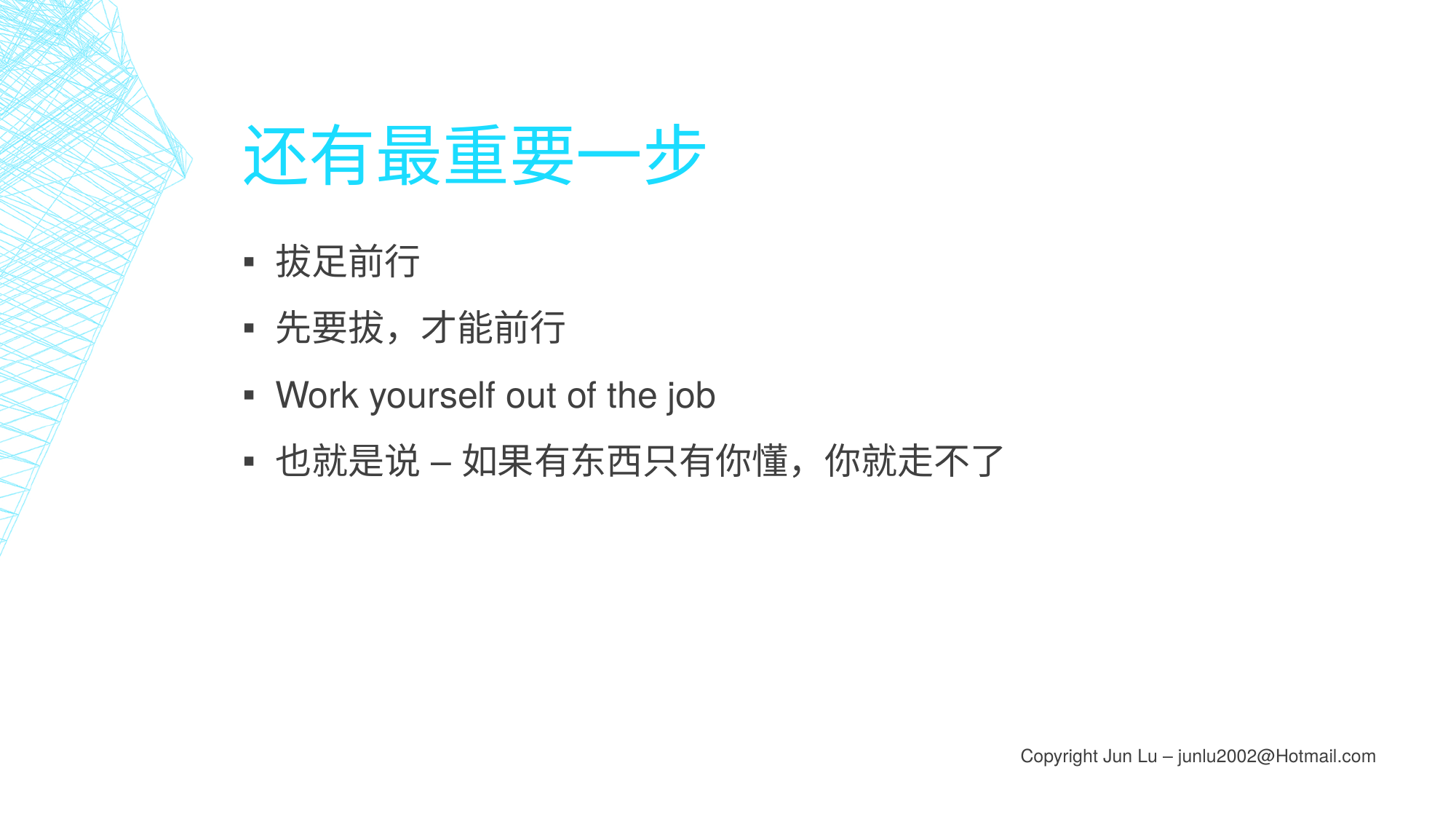

# 还有最重要一步
拔足前行
先要拔，才能前行
Work yourself out of the job
也就是说 – 如果有东西只有你懂，你就走不了
Copyright Jun Lu – junlu2002@Hotmail.com